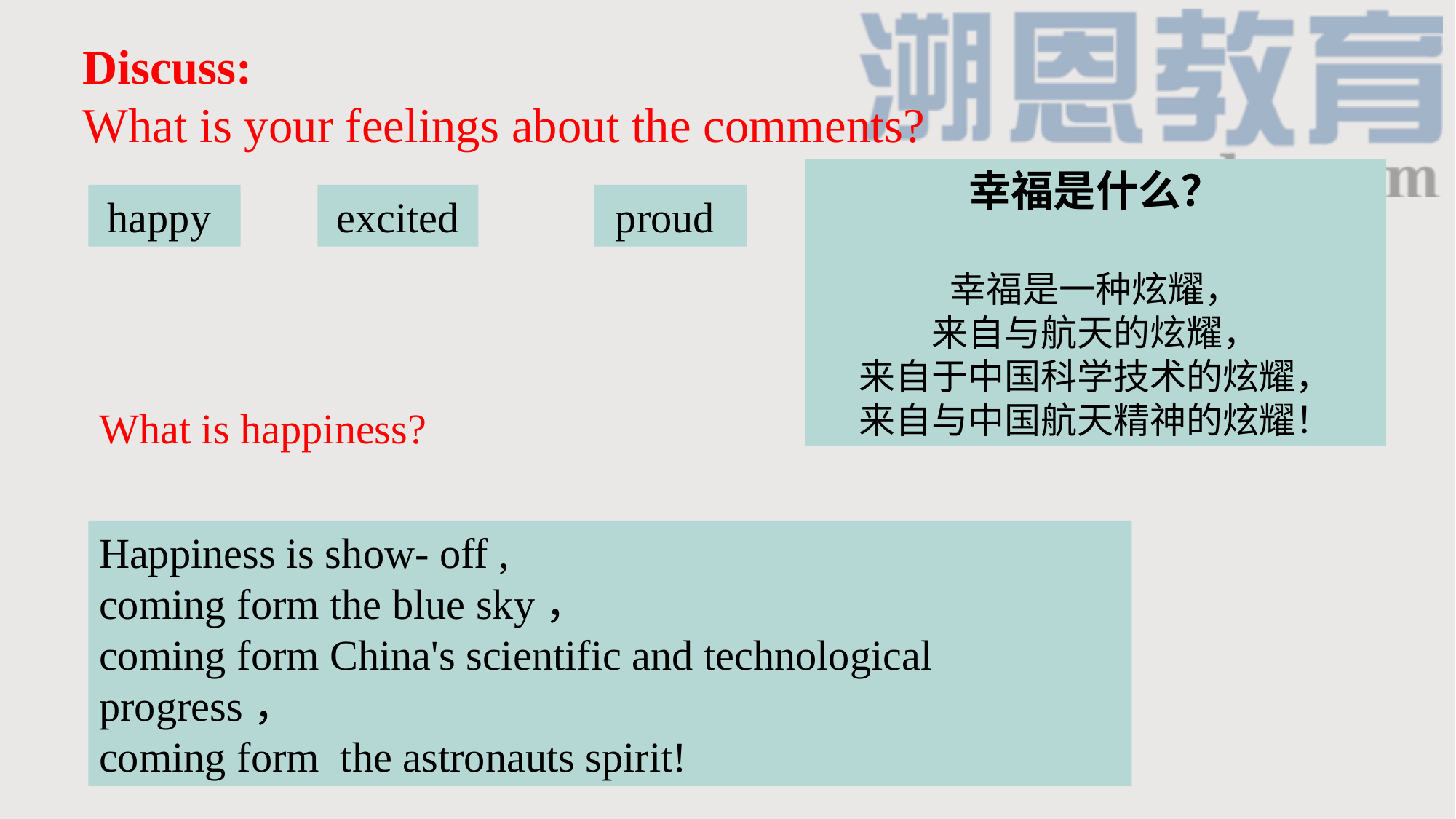

Discuss:
What is your feelings about the comments?
幸福是什么？

幸福是一种炫耀，
来自与航天的炫耀，
来自于中国科学技术的炫耀，
来自与中国航天精神的炫耀！
happy
excited
proud
……
What is happiness?
Happiness is show- off ,
coming form the blue sky，
coming form China's scientific and technological progress，
coming form  the astronauts spirit!